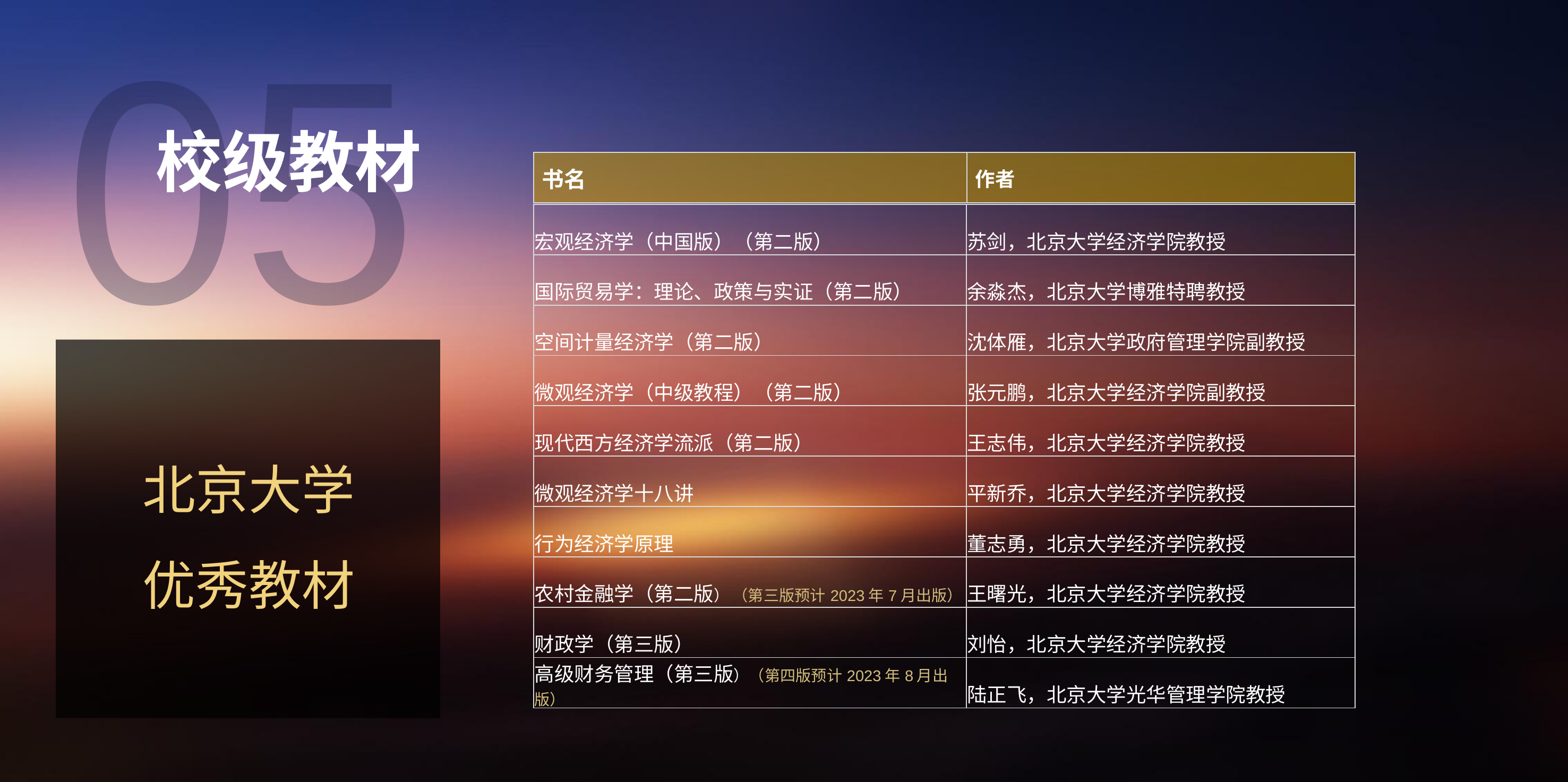

05
校级教材
| 书名 | 作者 |
| --- | --- |
| 宏观经济学（中国版）（第二版） | 苏剑，北京大学经济学院教授 |
| --- | --- |
| 国际贸易学：理论、政策与实证（第二版） | 余淼杰，北京大学博雅特聘教授 |
| 空间计量经济学（第二版） | 沈体雁，北京大学政府管理学院副教授 |
| 微观经济学（中级教程）（第二版） | 张元鹏，北京大学经济学院副教授 |
| 现代西方经济学流派（第二版） | 王志伟，北京大学经济学院教授 |
| 微观经济学十八讲 | 平新乔，北京大学经济学院教授 |
| 行为经济学原理 | 董志勇，北京大学经济学院教授 |
| 农村金融学（第二版） （第三版预计2023年7月出版） | 王曙光，北京大学经济学院教授 |
| 财政学（第三版） | 刘怡，北京大学经济学院教授 |
| 高级财务管理（第三版）（第四版预计2023年8月出版） | 陆正飞，北京大学光华管理学院教授 |

北京大学
优秀教材